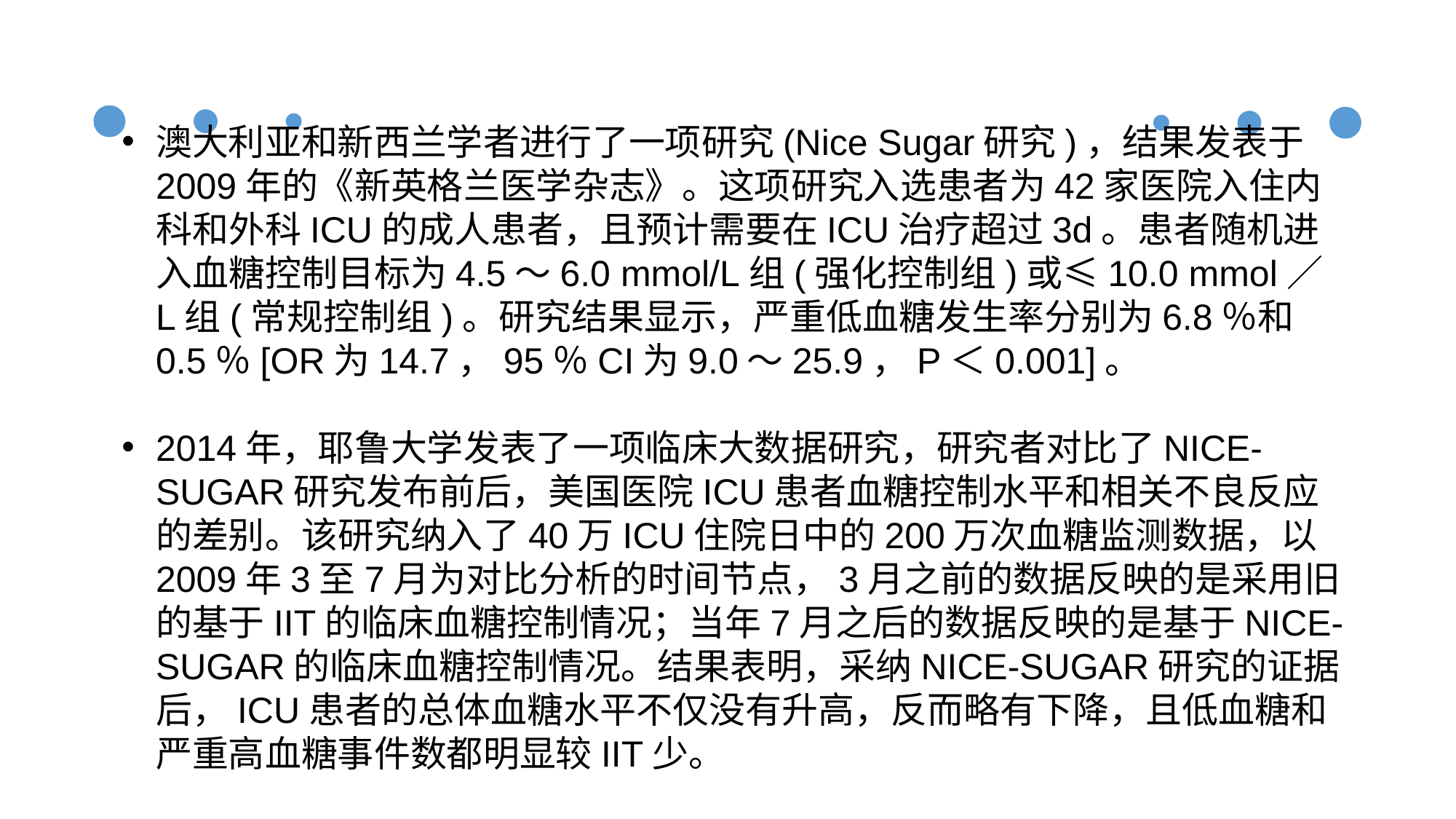

澳大利亚和新西兰学者进行了一项研究(Nice Sugar研究)，结果发表于2009年的《新英格兰医学杂志》。这项研究入选患者为42家医院入住内科和外科ICU的成人患者，且预计需要在ICU治疗超过3d。患者随机进入血糖控制目标为4.5～6.0 mmol/L组(强化控制组)或≤10.0 mmol／L组(常规控制组)。研究结果显示，严重低血糖发生率分别为6.8％和0.5％[OR为14.7，95％CI为9.0～25.9，P＜0.001]。

2014年，耶鲁大学发表了一项临床大数据研究，研究者对比了NICE-SUGAR研究发布前后，美国医院ICU患者血糖控制水平和相关不良反应的差别。该研究纳入了40万ICU住院日中的200万次血糖监测数据，以2009年3至7月为对比分析的时间节点，3月之前的数据反映的是采用旧的基于IIT的临床血糖控制情况；当年7月之后的数据反映的是基于NICE-SUGAR的临床血糖控制情况。结果表明，采纳NICE-SUGAR研究的证据后，ICU患者的总体血糖水平不仅没有升高，反而略有下降，且低血糖和严重高血糖事件数都明显较IIT少。